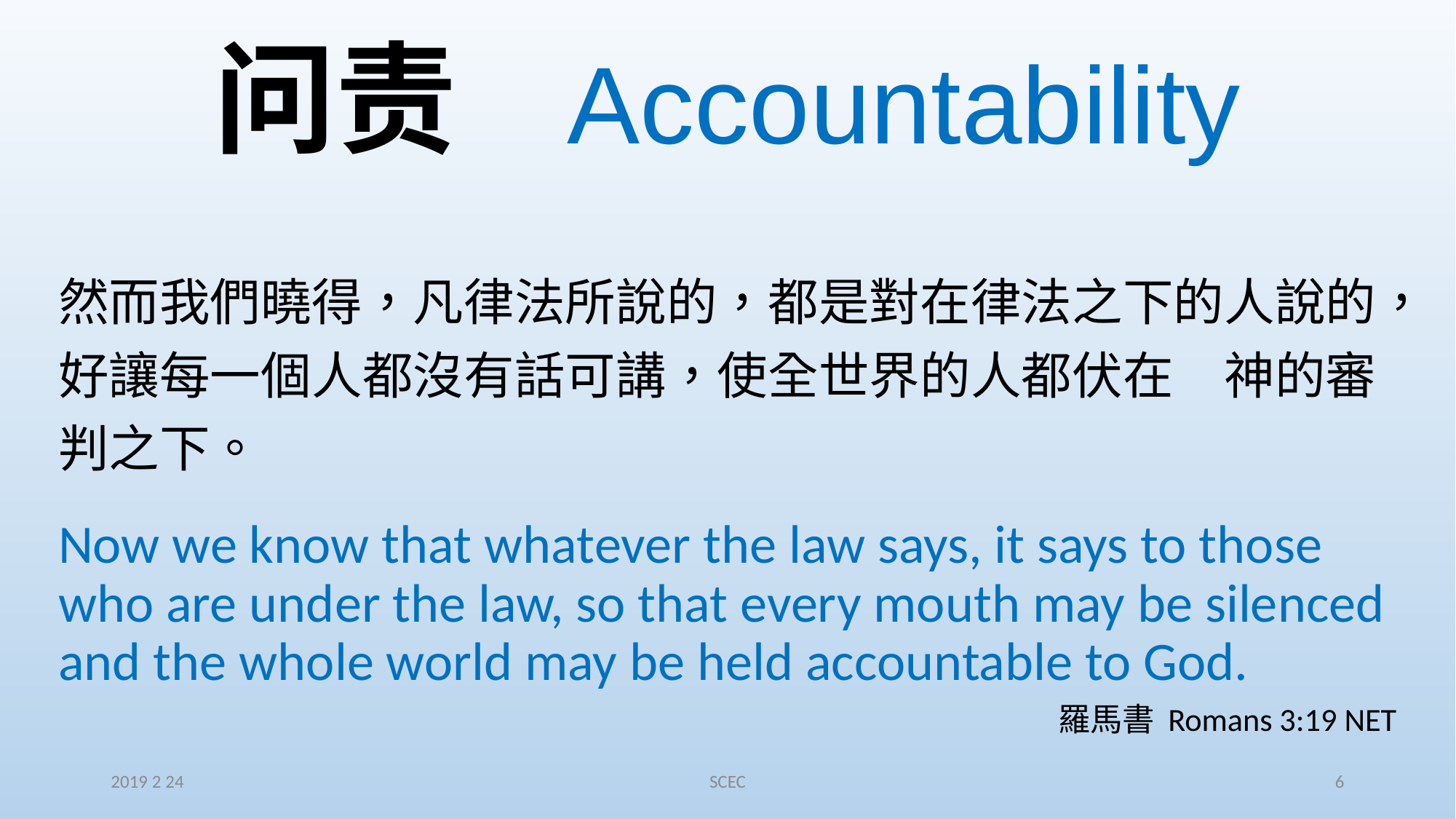

# 问责   Accountability
然而我們曉得，凡律法所說的，都是對在律法之下的人說的，好讓每一個人都沒有話可講，使全世界的人都伏在　神的審判之下。

Now we know that whatever the law says, it says to those who are under the law, so that every mouth may be silenced and the whole world may be held accountable to God.
羅馬書 Romans 3:19 NET
2019 2 24
SCEC
6